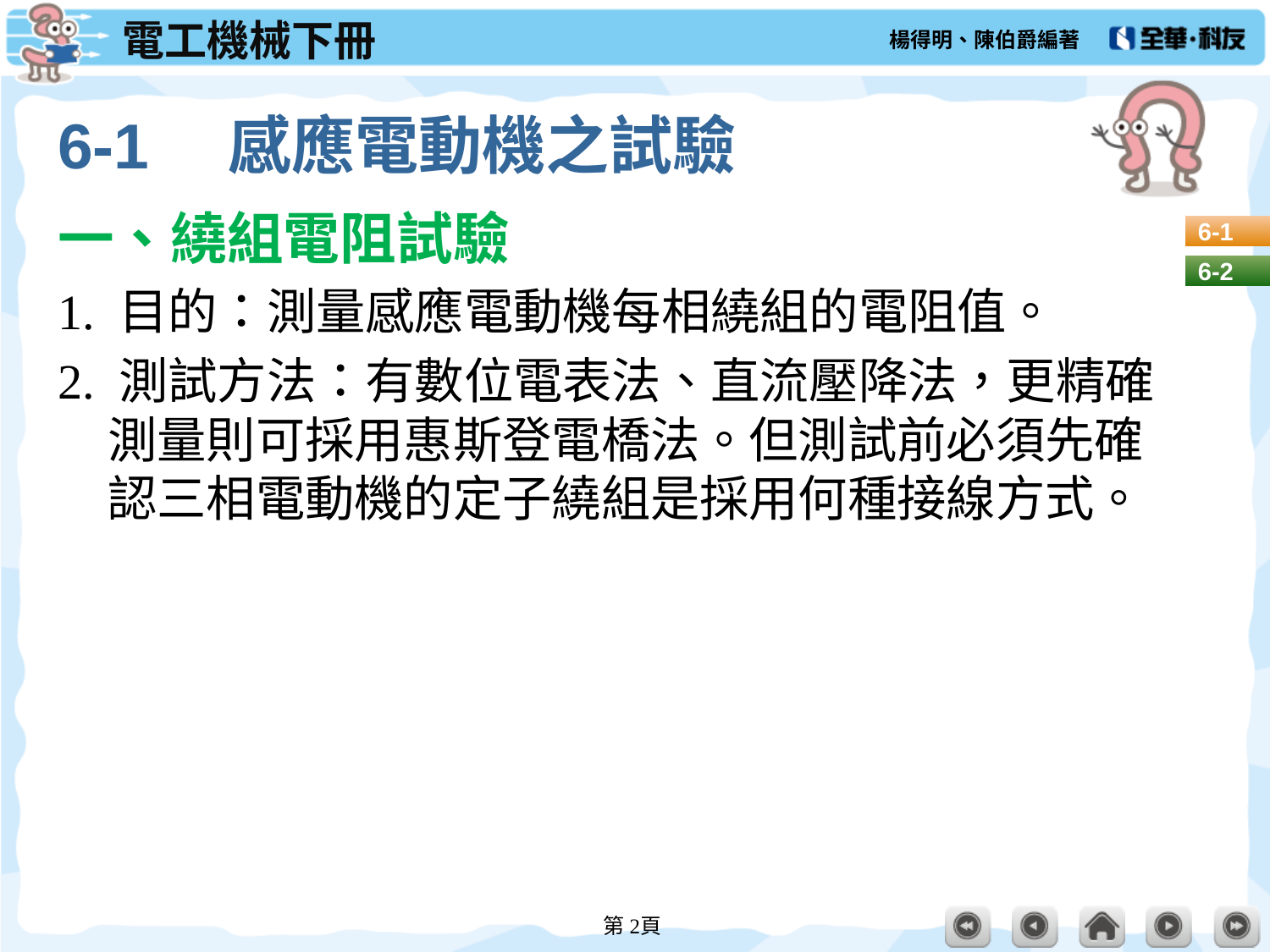

# 6-1　感應電動機之試驗
一、繞組電阻試驗
1. 目的：測量感應電動機每相繞組的電阻值。
2. 測試方法：有數位電表法、直流壓降法，更精確測量則可採用惠斯登電橋法。但測試前必須先確認三相電動機的定子繞組是採用何種接線方式。